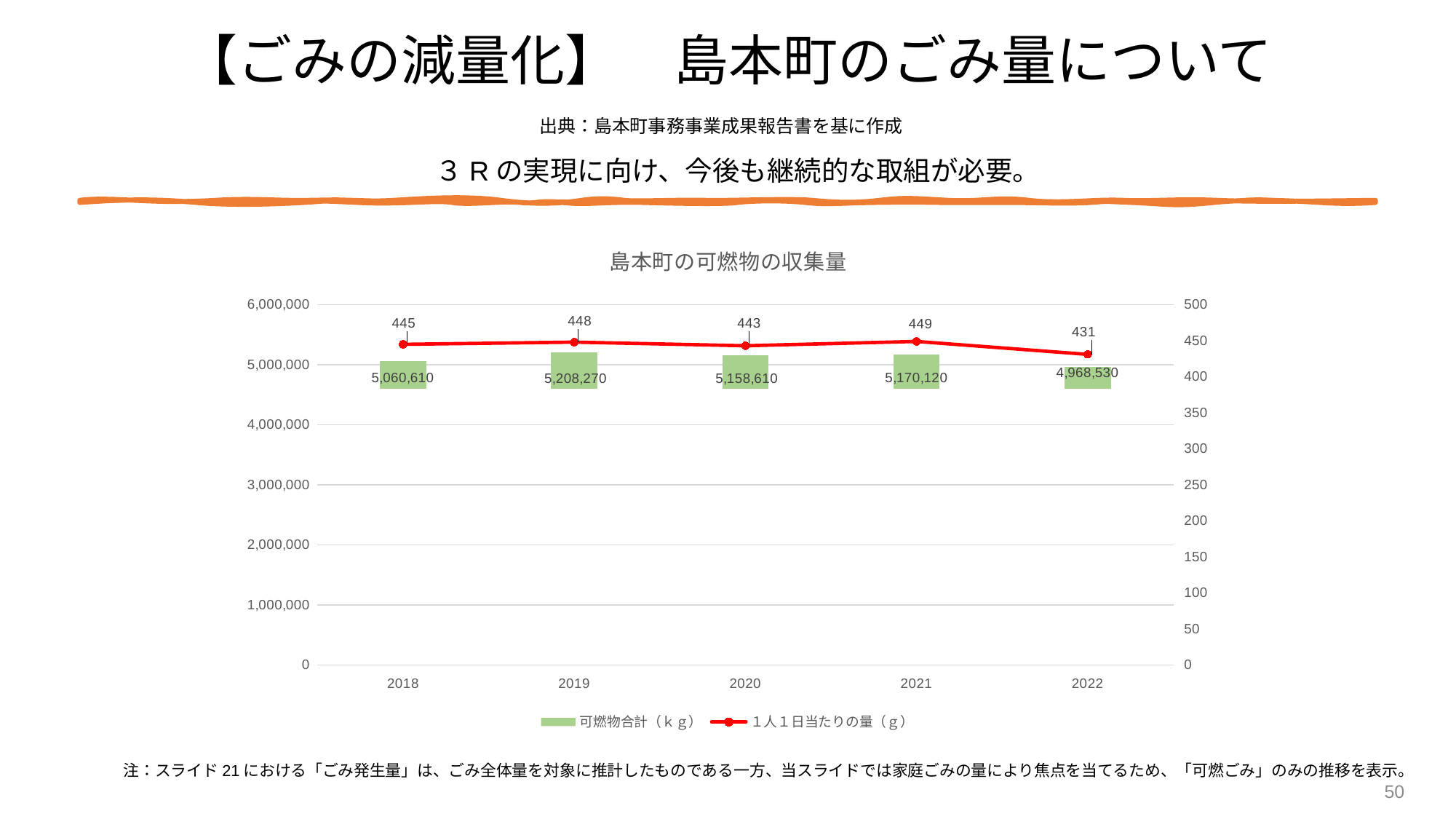

# 【ごみの減量化】　島本町のごみ量について
出典：島本町事務事業成果報告書を基に作成
３Rの実現に向け、今後も継続的な取組が必要。

### Chart: 島本町の可燃物の収集量

| Category | 可燃物合計（ｋｇ） | １人１日当たりの量（ｇ） |
|---|---|---|
| 2018 | 5060610.0 | 445.0 |
| 2019 | 5208270.0 | 448.0 |
| 2020 | 5158610.0 | 443.0 |
| 2021 | 5170120.0 | 449.0 |
| 2022 | 4968530.0 | 431.0 |
注：スライド21における「ごみ発生量」は、ごみ全体量を対象に推計したものである一方、当スライドでは家庭ごみの量により焦点を当てるため、「可燃ごみ」のみの推移を表示。
50